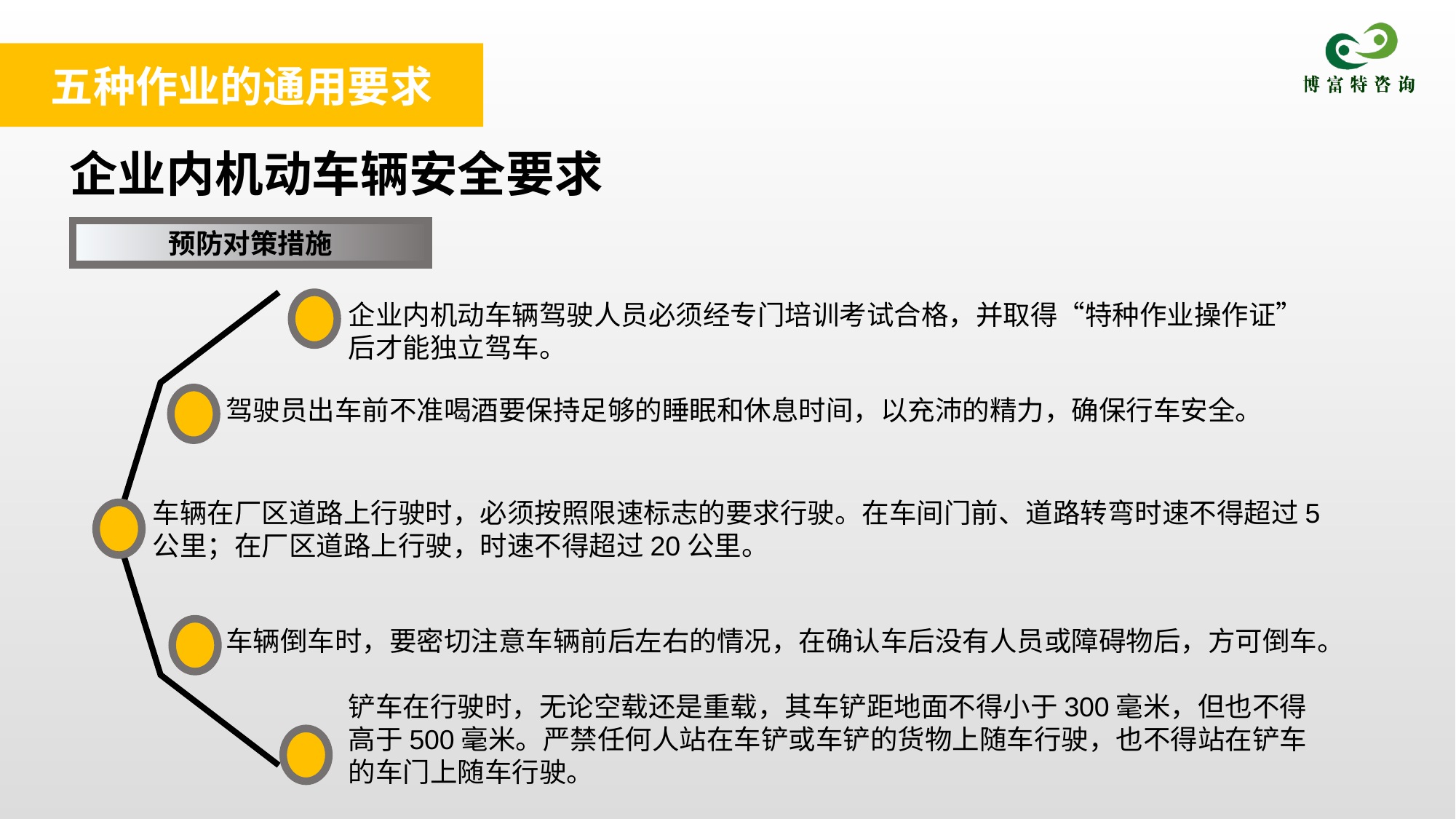

五种作业的通用要求
企业内机动车辆安全要求
预防对策措施

企业内机动车辆驾驶人员必须经专门培训考试合格，并取得“特种作业操作证”后才能独立驾车。

驾驶员出车前不准喝酒要保持足够的睡眠和休息时间，以充沛的精力，确保行车安全。

车辆在厂区道路上行驶时，必须按照限速标志的要求行驶。在车间门前、道路转弯时速不得超过5公里；在厂区道路上行驶，时速不得超过20公里。

车辆倒车时，要密切注意车辆前后左右的情况，在确认车后没有人员或障碍物后，方可倒车。

铲车在行驶时，无论空载还是重载，其车铲距地面不得小于300毫米，但也不得高于500毫米。严禁任何人站在车铲或车铲的货物上随车行驶，也不得站在铲车的车门上随车行驶。